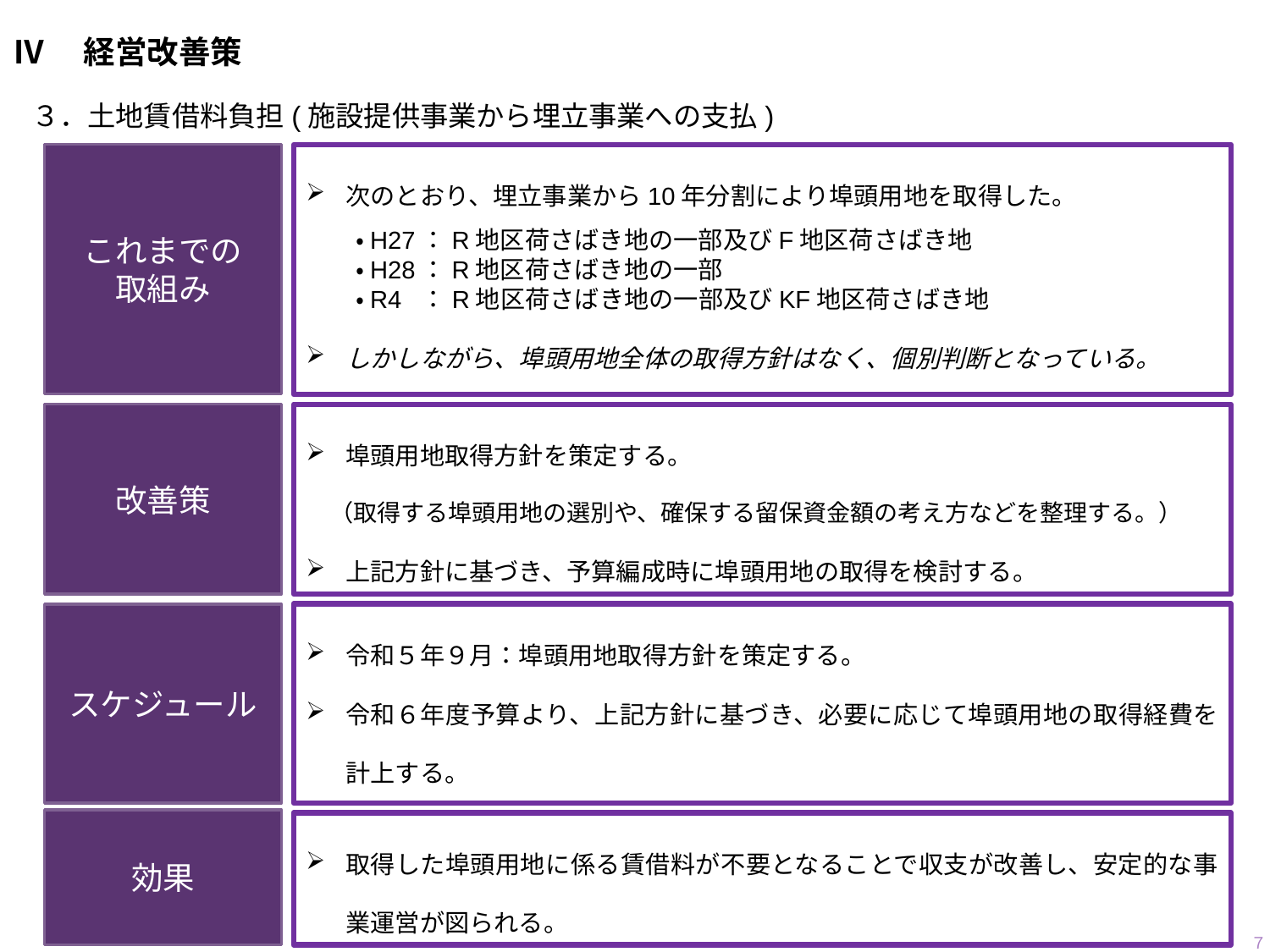

# Ⅳ　経営改善策
３．土地賃借料負担(施設提供事業から埋立事業への支払)
次のとおり、埋立事業から10年分割により埠頭用地を取得した。
　　・H27：R地区荷さばき地の一部及びF地区荷さばき地
　　・H28：R地区荷さばき地の一部
　　・R4  ：R地区荷さばき地の一部及びKF地区荷さばき地
しかしながら、埠頭用地全体の取得方針はなく、個別判断となっている。

これまでの
取組み
改善策
埠頭用地取得方針を策定する。
　（取得する埠頭用地の選別や、確保する留保資金額の考え方などを整理する。）
上記方針に基づき、予算編成時に埠頭用地の取得を検討する。
令和５年９月：埠頭用地取得方針を策定する。
令和６年度予算より、上記方針に基づき、必要に応じて埠頭用地の取得経費を計上する。

スケジュール
効果
取得した埠頭用地に係る賃借料が不要となることで収支が改善し、安定的な事業運営が図られる。

７